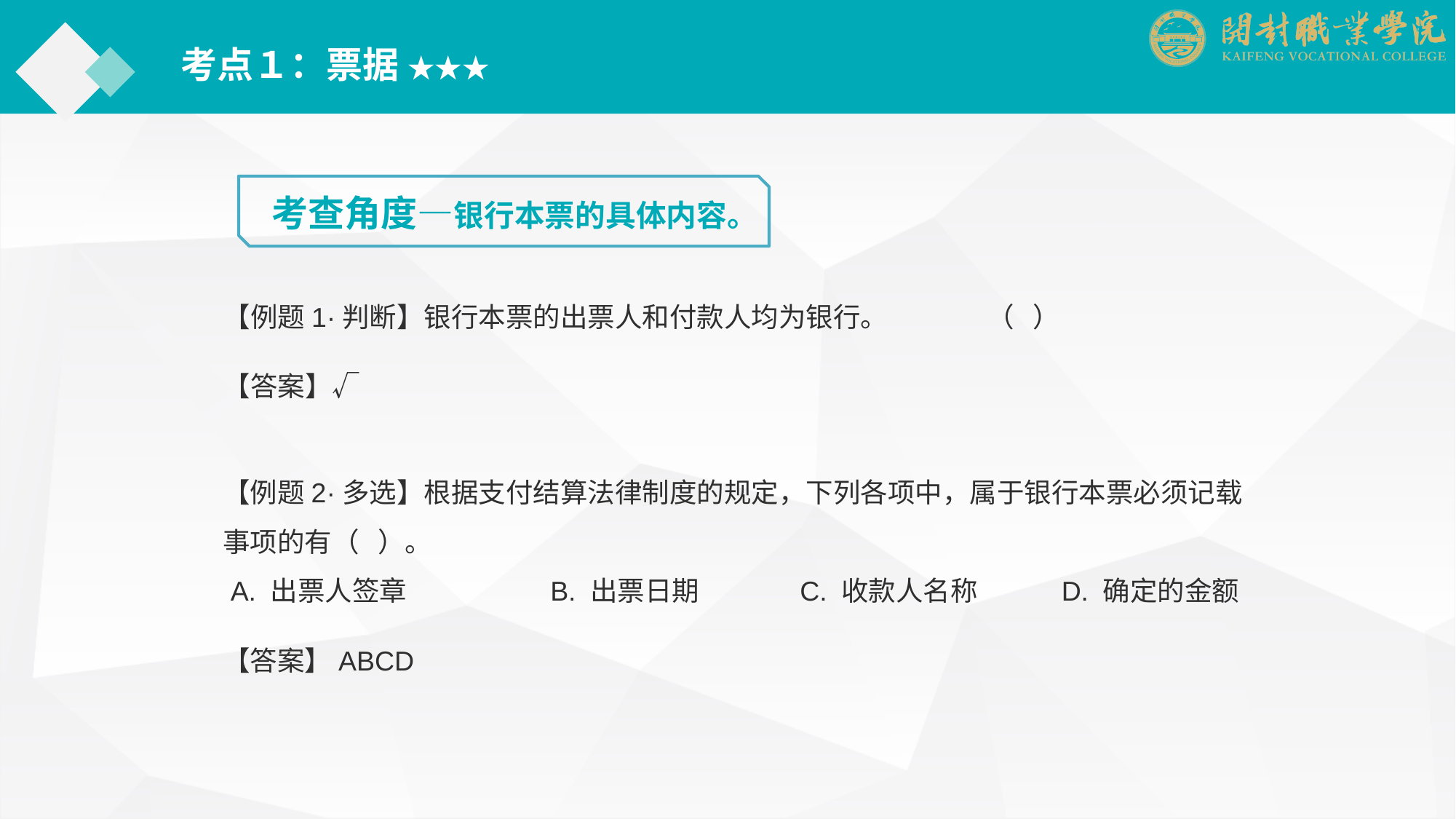

考点１：票据 ★★★

考查角度—银行本票的具体内容。
【例题1·判断】银行本票的出票人和付款人均为银行。	（   ）
【答案】√
【例题2·多选】根据支付结算法律制度的规定，下列各项中，属于银行本票必须记载事项的有（   ）。
 A. 出票人签章		B. 出票日期	    C. 收款人名称	           D. 确定的金额
【答案】ABCD